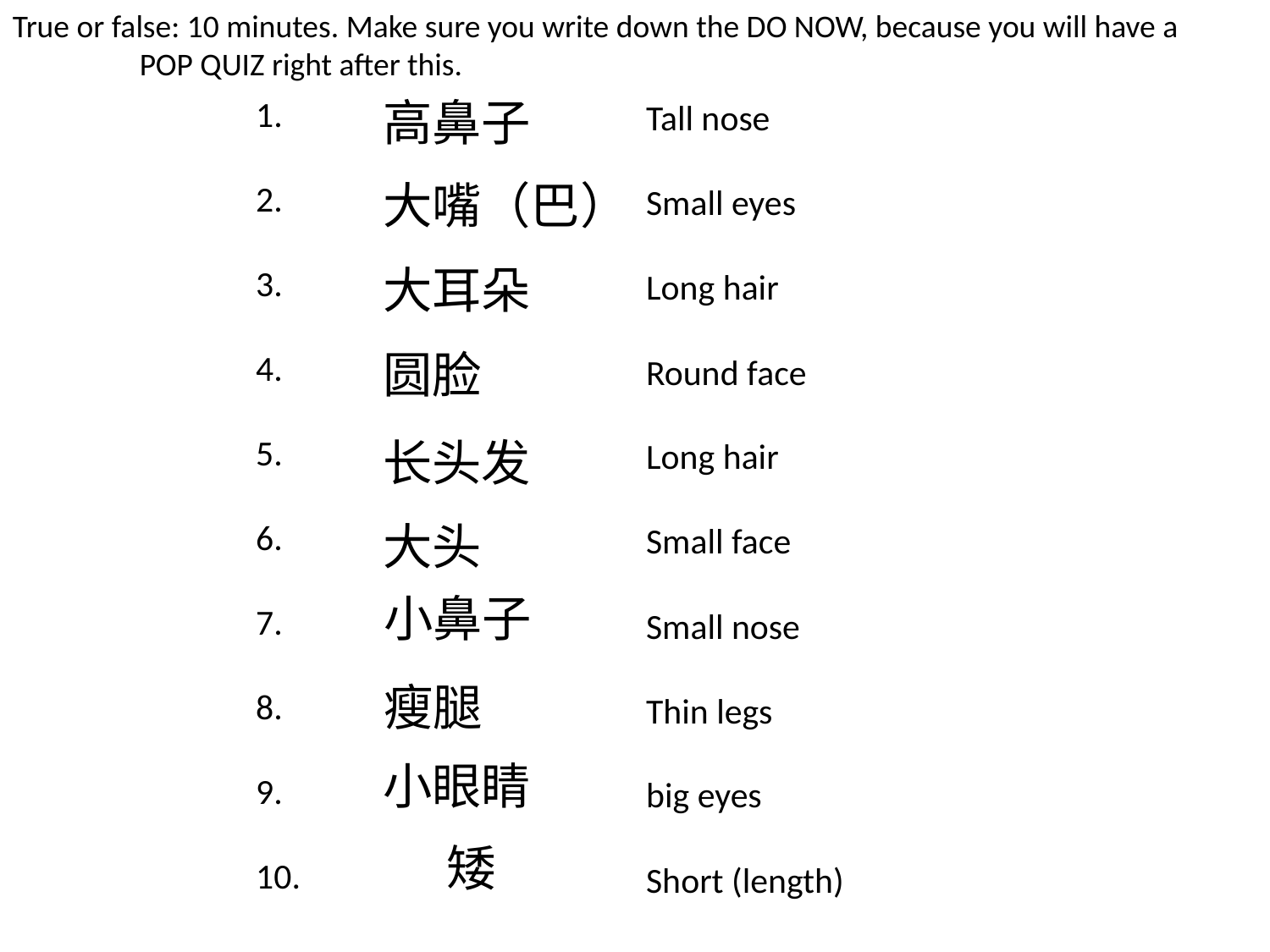

True or false: 10 minutes. Make sure you write down the DO NOW, because you will have a 	POP QUIZ right after this.
1.

2.

3.

4.

5.

6.

7.

8.

9.

10.
高鼻子
Tall nose

Small eyes

Long hair

Round face

Long hair

Small face

Small nose

Thin legs

big eyes

Short (length)
大嘴（巴）
大耳朵
圆脸
长头发
大头
小鼻子
瘦腿
小眼睛
矮